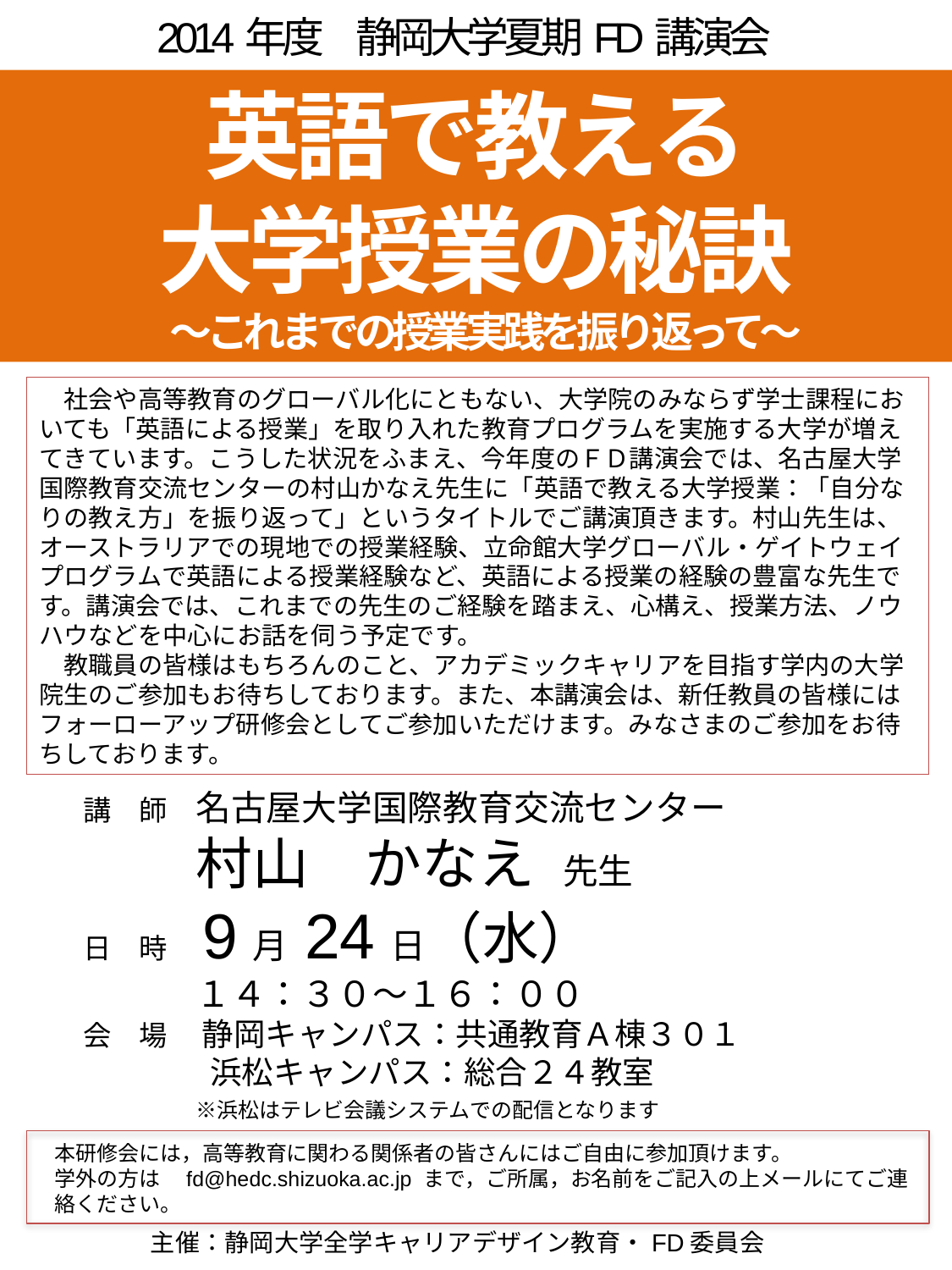

2014年度　静岡大学夏期FD講演会
英語で教える
大学授業の秘訣
 〜これまでの授業実践を振り返って〜
　社会や高等教育のグローバル化にともない、大学院のみならず学士課程においても「英語による授業」を取り入れた教育プログラムを実施する大学が増えてきています。こうした状況をふまえ、今年度のＦＤ講演会では、名古屋大学国際教育交流センターの村山かなえ先生に「英語で教える大学授業：「自分なりの教え方」を振り返って」というタイトルでご講演頂きます。村山先生は、オーストラリアでの現地での授業経験、立命館大学グローバル・ゲイトウェイプログラムで英語による授業経験など、英語による授業の経験の豊富な先生です。講演会では、これまでの先生のご経験を踏まえ、心構え、授業方法、ノウハウなどを中心にお話を伺う予定です。
　教職員の皆様はもちろんのこと、アカデミックキャリアを目指す学内の大学院生のご参加もお待ちしております。また、本講演会は、新任教員の皆様にはフォーローアップ研修会としてご参加いただけます。みなさまのご参加をお待ちしております。
講　師　名古屋大学国際教育交流センター
　　　　村山　かなえ　先生
日　時　9月 24日（水）
　　　　１４：３０～１６：００
会　場　 静岡キャンパス：共通教育Ａ棟３０１
　　　　浜松キャンパス：総合２４教室
　　　　※浜松はテレビ会議システムでの配信となります

本研修会には，高等教育に関わる関係者の皆さんにはご自由に参加頂けます。
学外の方は　fd@hedc.shizuoka.ac.jp まで，ご所属，お名前をご記入の上メールにてご連絡ください。
主催：静岡大学全学キャリアデザイン教育・FD委員会